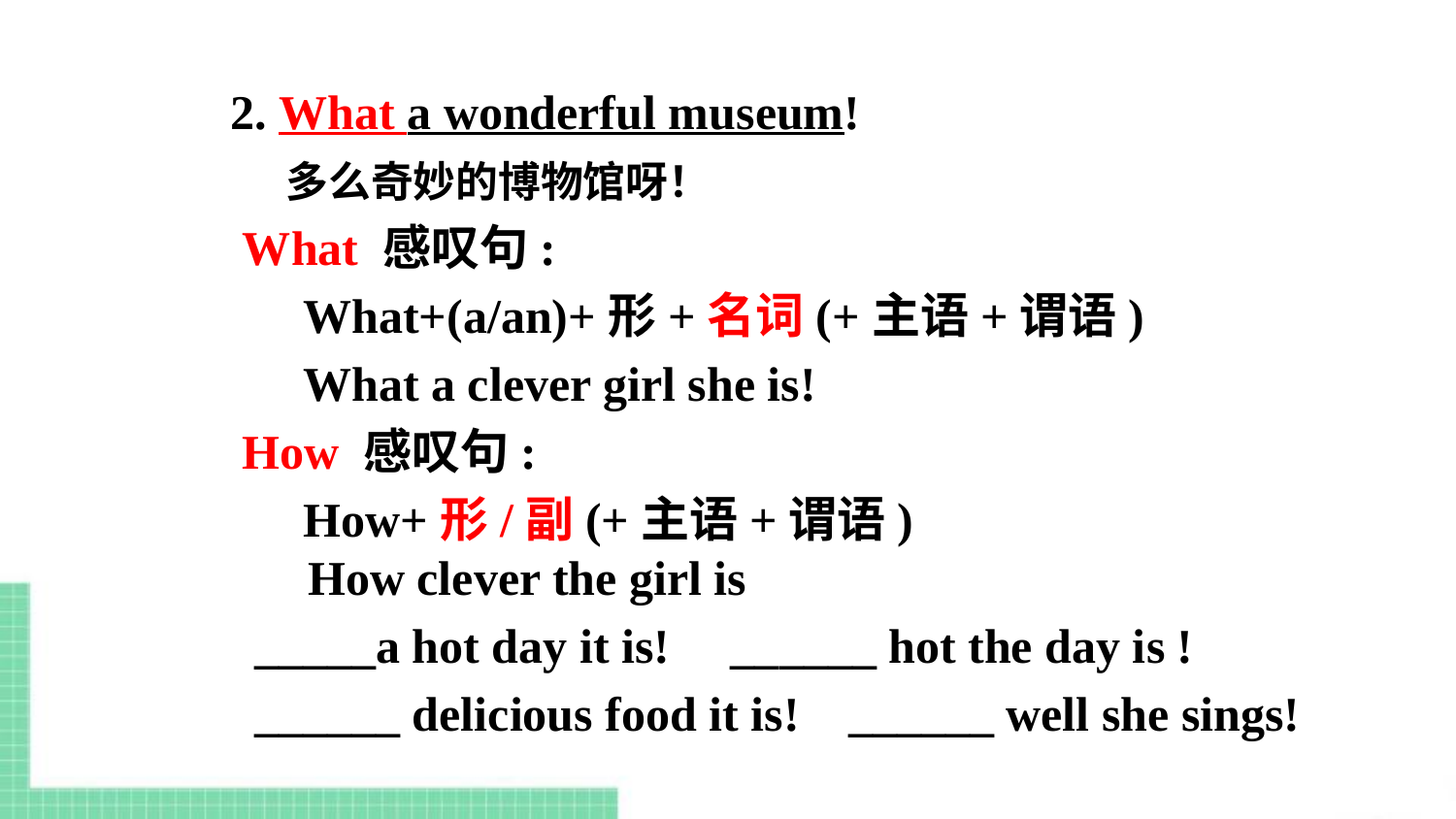

2. What a wonderful museum!
    多么奇妙的博物馆呀！
 What 感叹句:
      What+(a/an)+形+名词(+主语+谓语)
      What a clever girl she is!
 How 感叹句:
      How+形/副(+主语+谓语)
   How clever the girl is
  _____a hot day it is!     ______ hot the day is !
  ______ delicious food it is!    ______ well she sings!